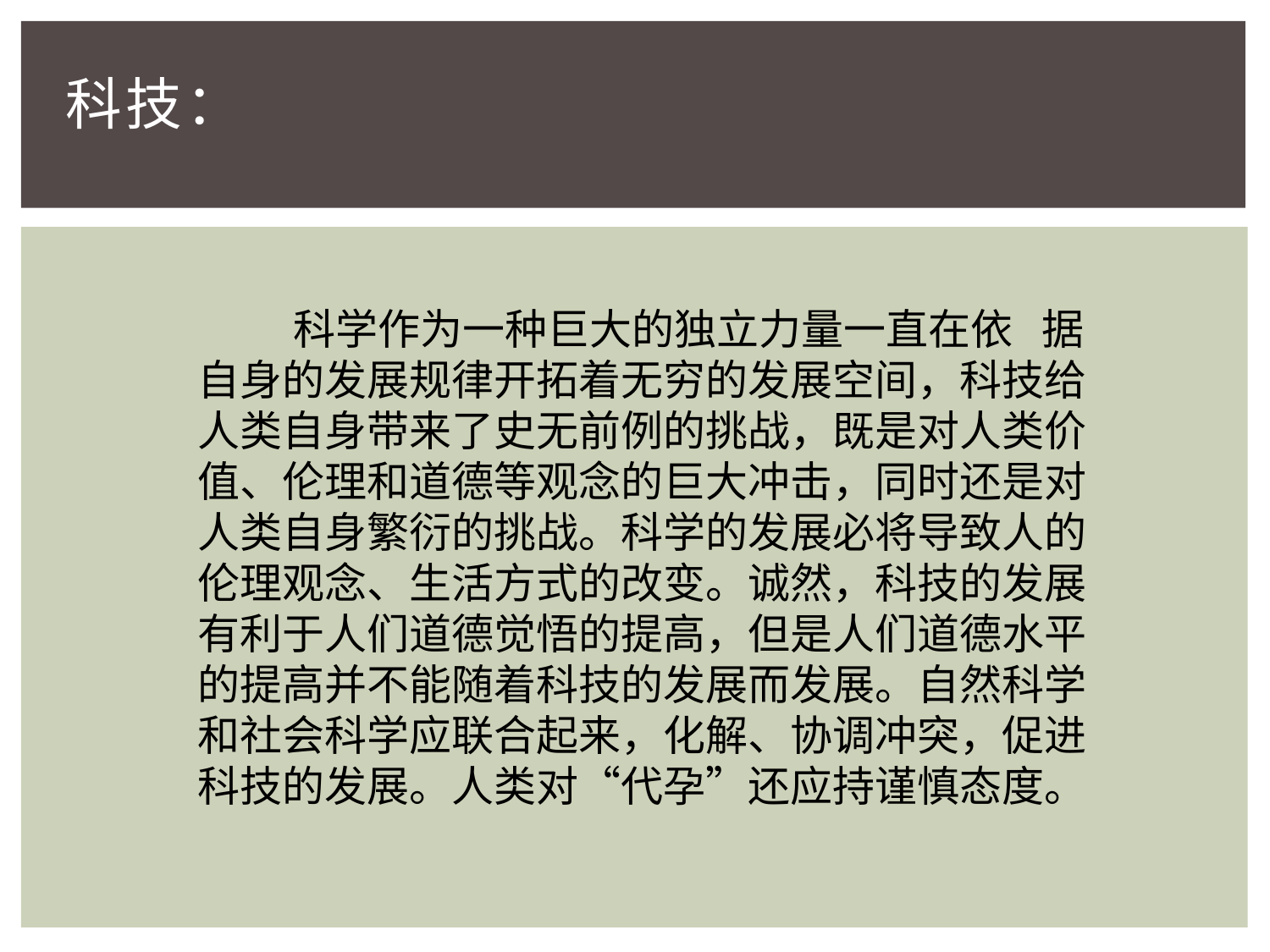

# 科技：
         科学作为一种巨大的独立力量一直在依   据自身的发展规律开拓着无穷的发展空间，科技给人类自身带来了史无前例的挑战，既是对人类价值、伦理和道德等观念的巨大冲击，同时还是对人类自身繁衍的挑战。科学的发展必将导致人的伦理观念、生活方式的改变。诚然，科技的发展有利于人们道德觉悟的提高，但是人们道德水平的提高并不能随着科技的发展而发展。自然科学和社会科学应联合起来，化解、协调冲突，促进科技的发展。人类对“代孕”还应持谨慎态度。